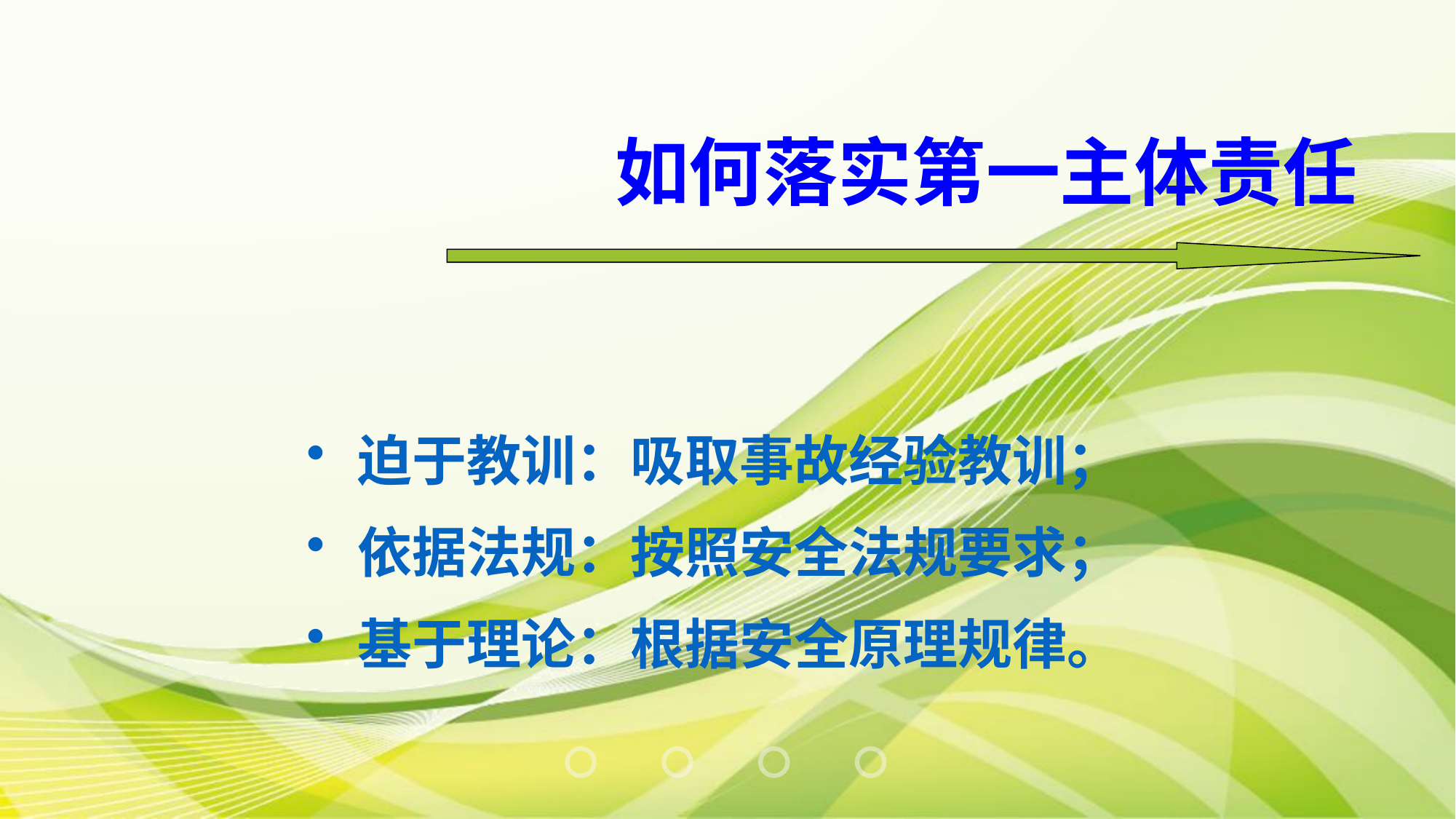

如何落实第一主体责任

 迫于教训：吸取事故经验教训；
 依据法规：按照安全法规要求；
 基于理论：根据安全原理规律。